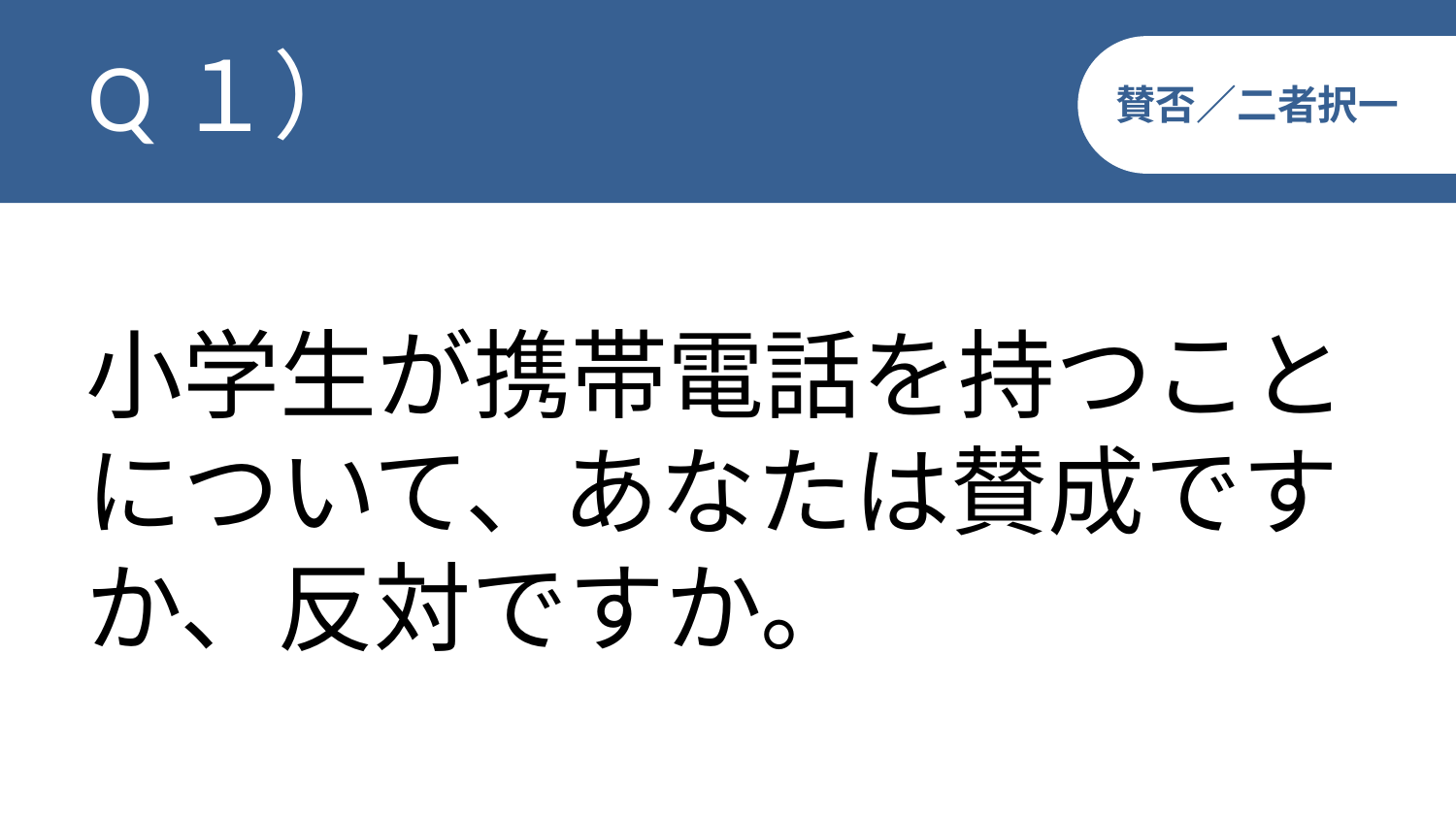

Q１）

賛否／二者択一
小学生が携帯電話を持つことについて、あなたは賛成ですか、反対ですか。